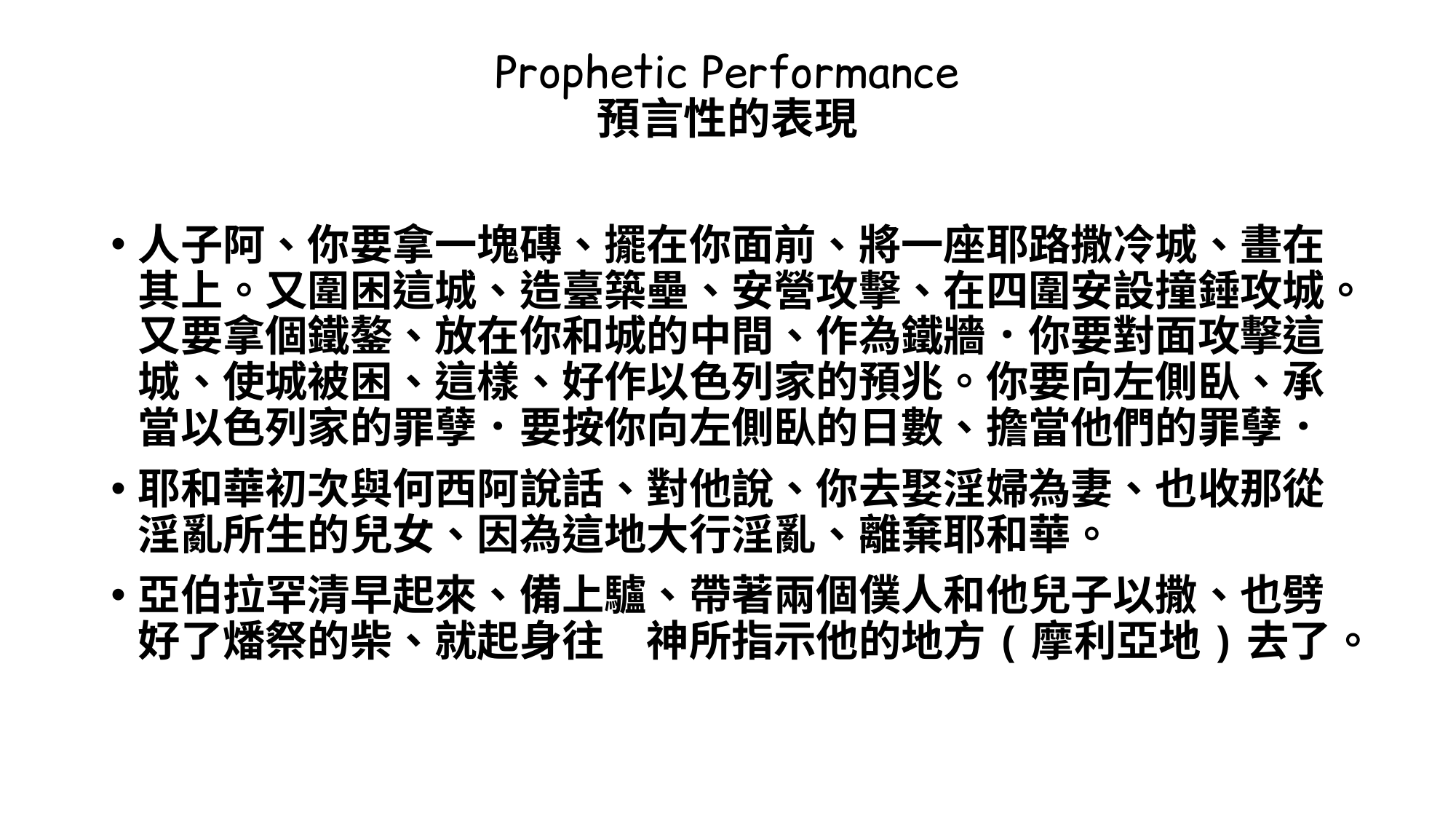

# Prophetic Performance 預言性的表現
人子阿、你要拿一塊磚、擺在你面前、將一座耶路撒冷城、畫在其上。又圍困這城、造臺築壘、安營攻擊、在四圍安設撞錘攻城。又要拿個鐵鏊、放在你和城的中間、作為鐵牆．你要對面攻擊這城、使城被困、這樣、好作以色列家的預兆。你要向左側臥、承當以色列家的罪孽．要按你向左側臥的日數、擔當他們的罪孽．
耶和華初次與何西阿說話、對他說、你去娶淫婦為妻、也收那從淫亂所生的兒女、因為這地大行淫亂、離棄耶和華。
亞伯拉罕清早起來、備上驢、帶著兩個僕人和他兒子以撒、也劈好了燔祭的柴、就起身往　神所指示他的地方(摩利亞地)去了。